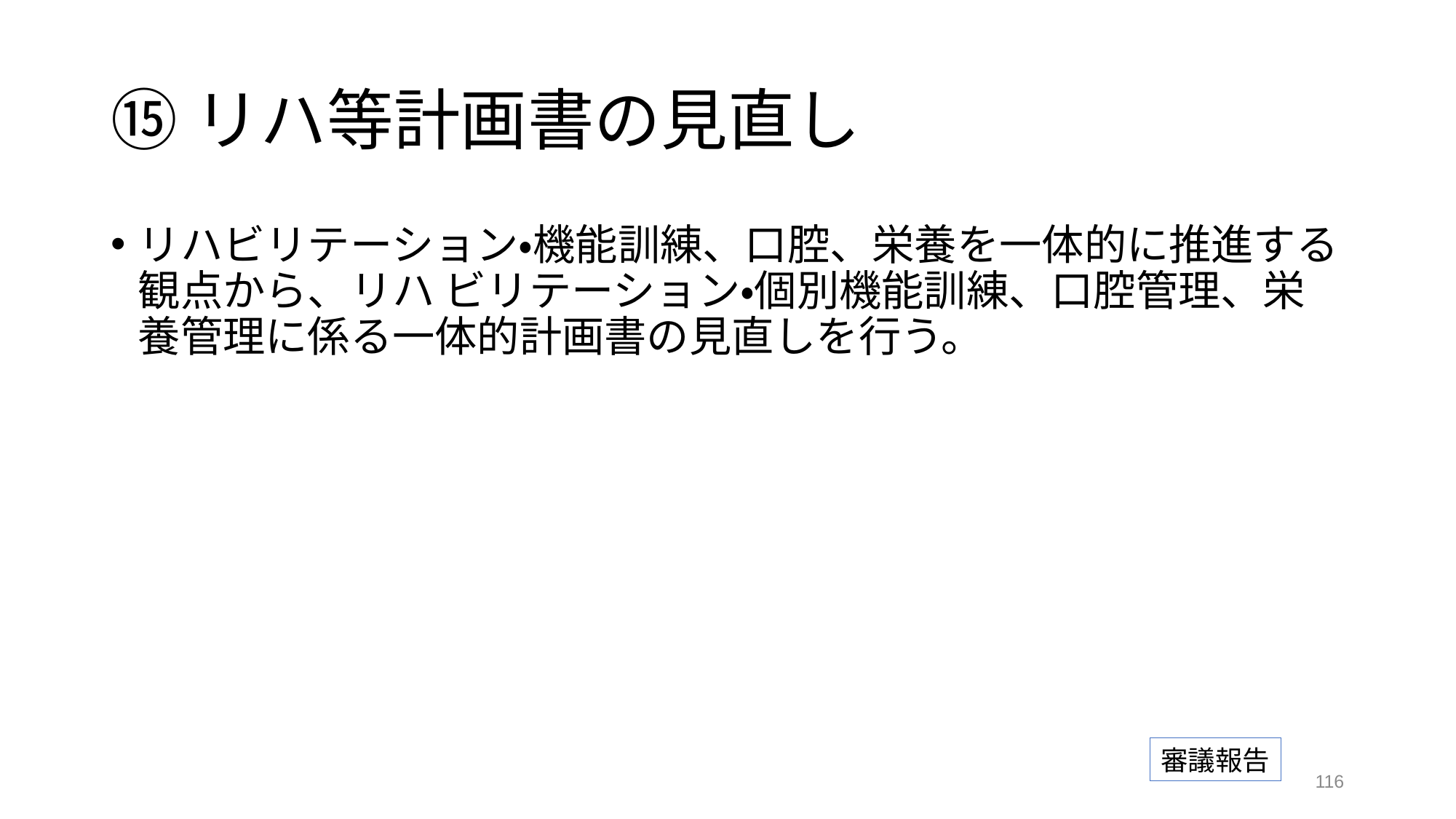

# ⑮リハ等計画書の見直し
リハビリテーション・機能訓練、口腔、栄養を一体的に推進する観点から、リハ ビリテーション・個別機能訓練、口腔管理、栄養管理に係る一体的計画書の見直しを行う。
審議報告
116